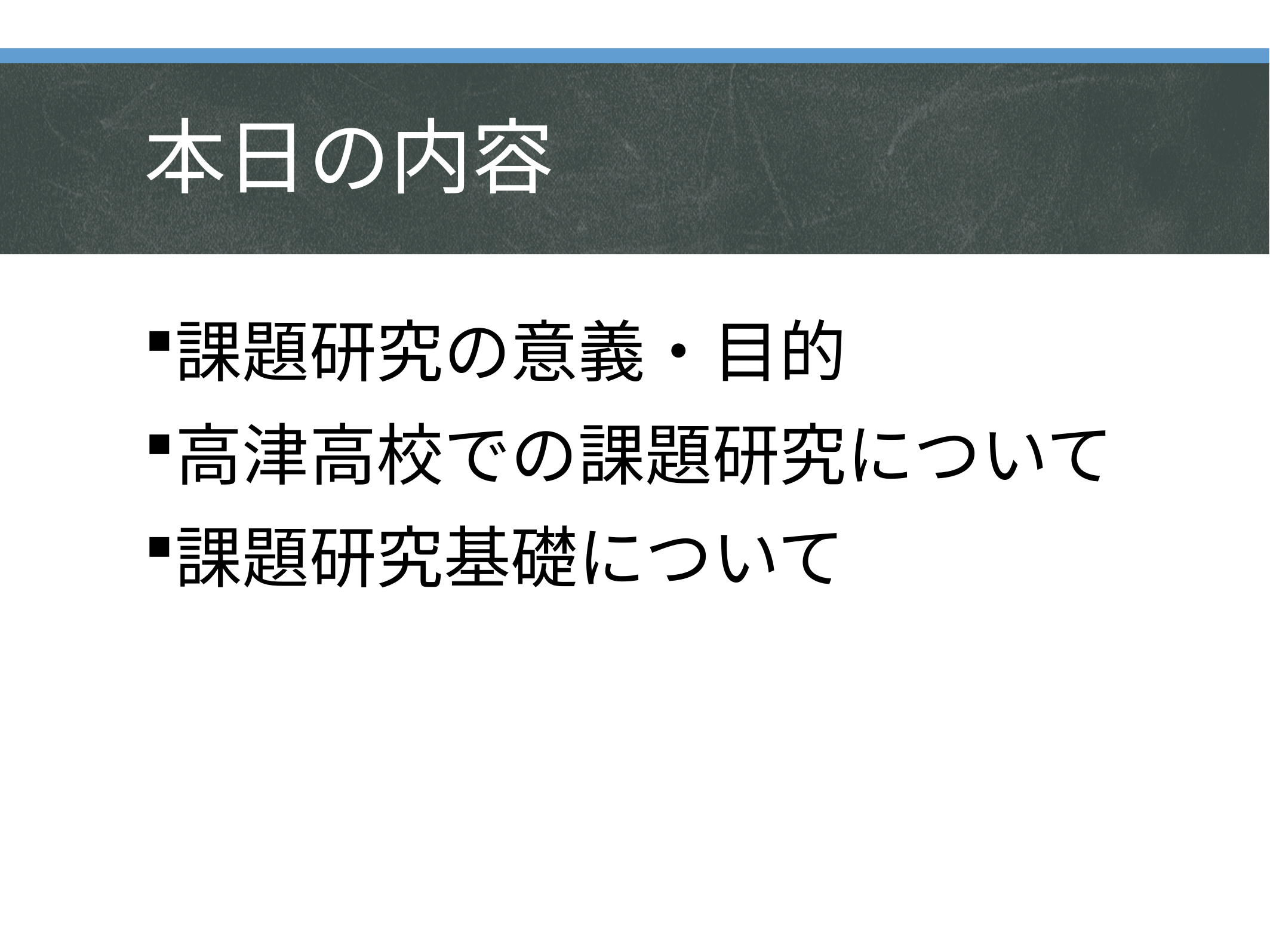

# 本日の内容
課題研究の意義・目的
高津高校での課題研究について
課題研究基礎について